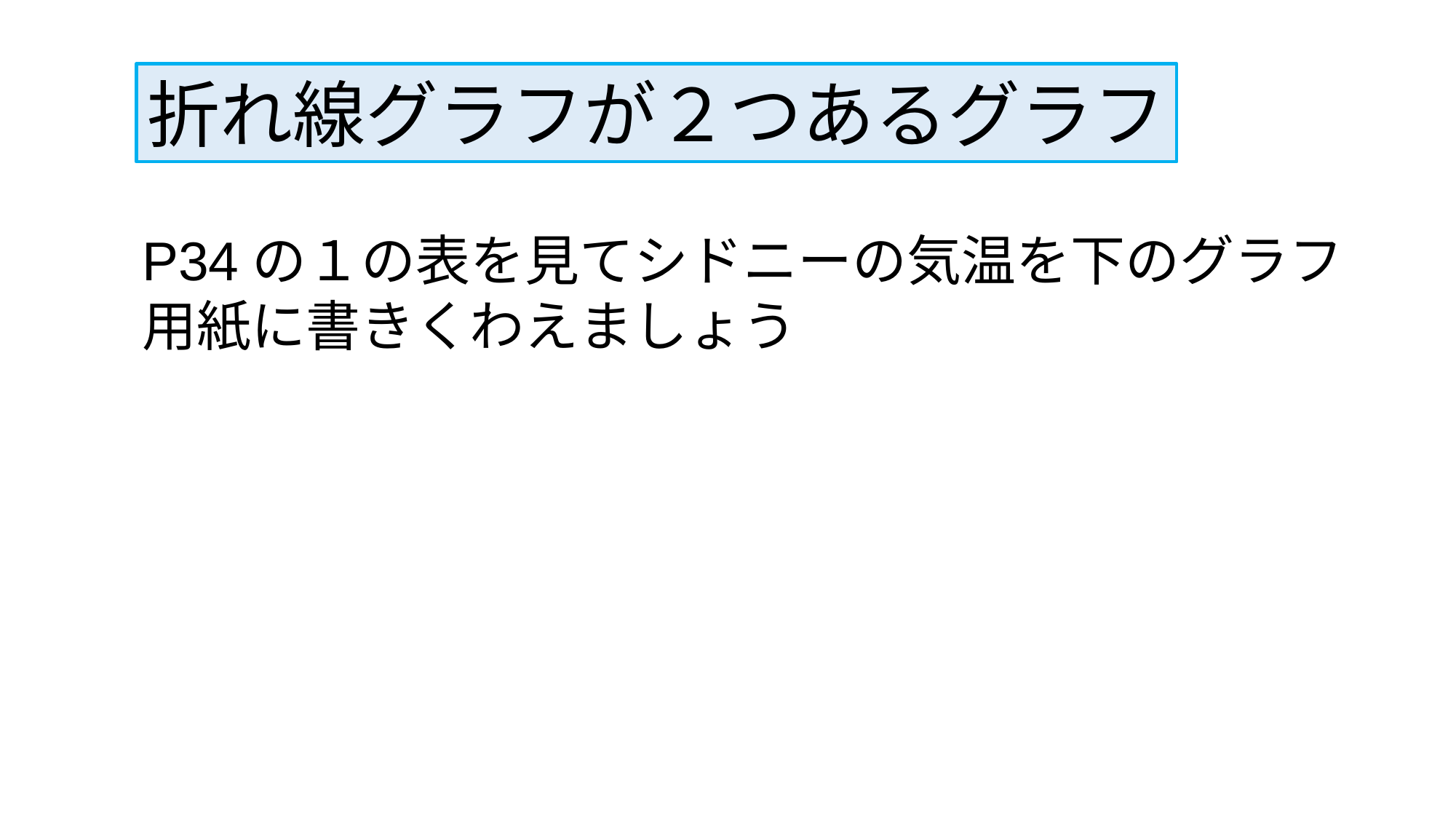

折れ線グラフが２つあるグラフ
P34の１の表を見てシドニーの気温を下のグラフ用紙に書きくわえましょう